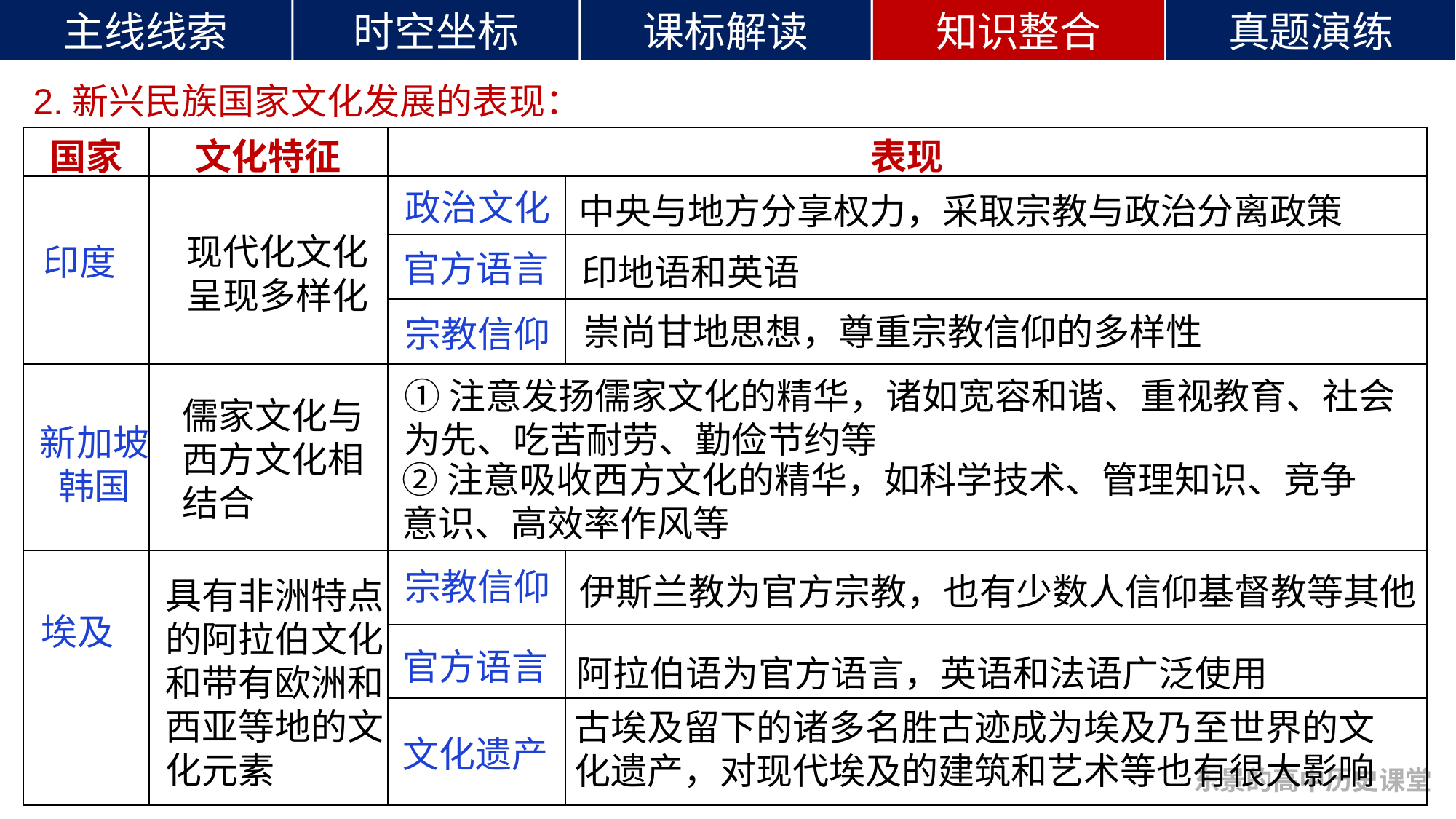

2.新兴民族国家文化发展的表现：
| 国家 | 文化特征 | 表现 |  |
| --- | --- | --- | --- |
|  |  |  |  |
|  |  |  |  |
|  |  |  |  |
|  |  |  |  |
|  |  |  |  |
|  |  |  |  |
|  |  |  |  |
政治文化
印度
官方语言
宗教信仰
新加坡韩国
宗教信仰
埃及
官方语言
文化遗产
中央与地方分享权力，采取宗教与政治分离政策
现代化文化呈现多样化
印地语和英语
崇尚甘地思想，尊重宗教信仰的多样性
①注意发扬儒家文化的精华，诸如宽容和谐、重视教育、社会为先、吃苦耐劳、勤俭节约等
儒家文化与西方文化相结合
②注意吸收西方文化的精华，如科学技术、管理知识、竞争意识、高效率作风等
伊斯兰教为官方宗教，也有少数人信仰基督教等其他
具有非洲特点的阿拉伯文化和带有欧洲和西亚等地的文化元素
阿拉伯语为官方语言，英语和法语广泛使用
古埃及留下的诸多名胜古迹成为埃及乃至世界的文化遗产，对现代埃及的建筑和艺术等也有很大影响